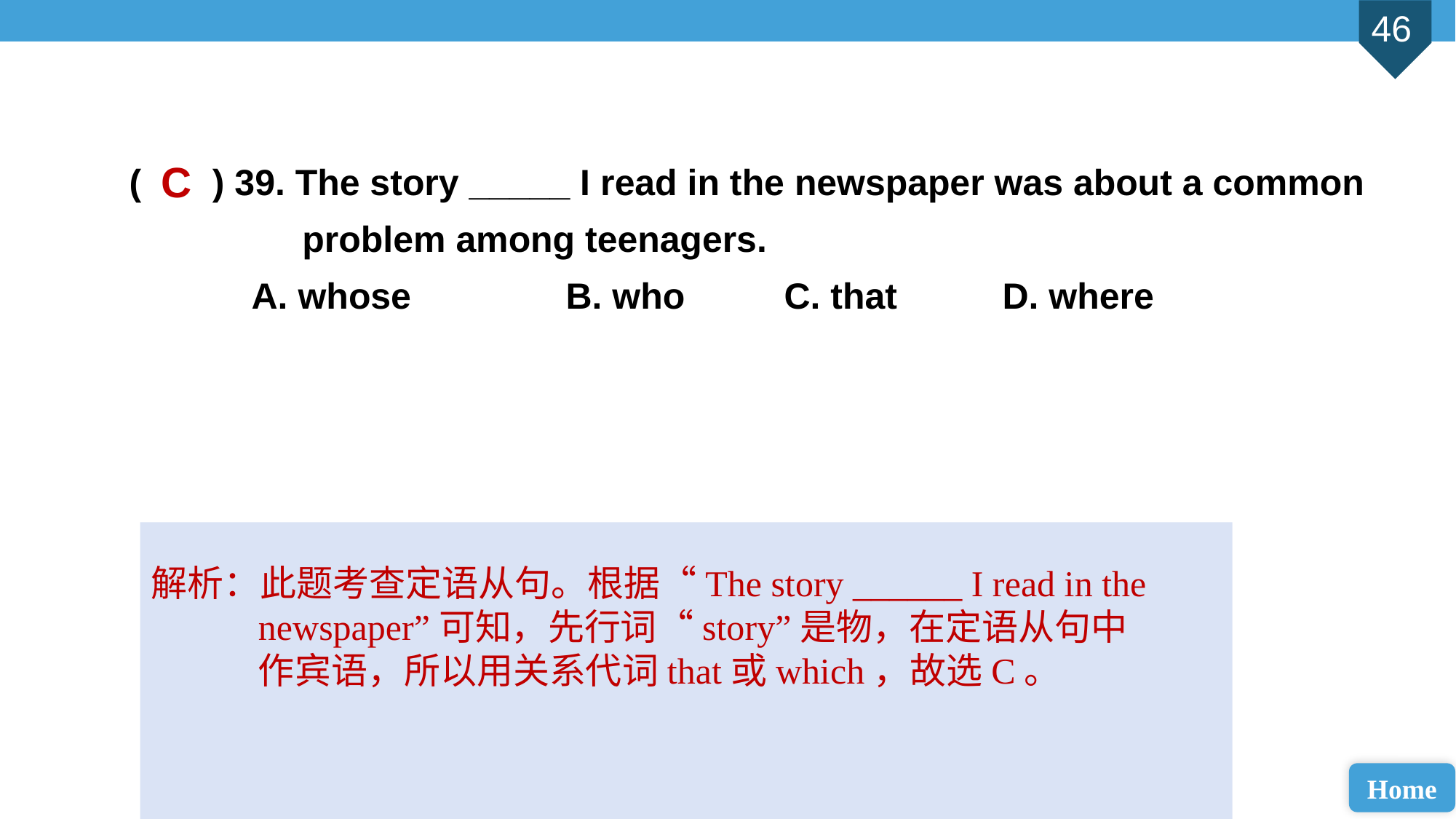

(       ) 39. The story _____ I read in the newspaper was about a common
                 problem among teenagers.
            A. whose 		B. who 	C. that 	D. where
C

解析：此题考查定语从句。根据“The story ______ I read in the newspaper”可知，先行词“story”是物，在定语从句中作宾语，所以用关系代词that或which，故选C。